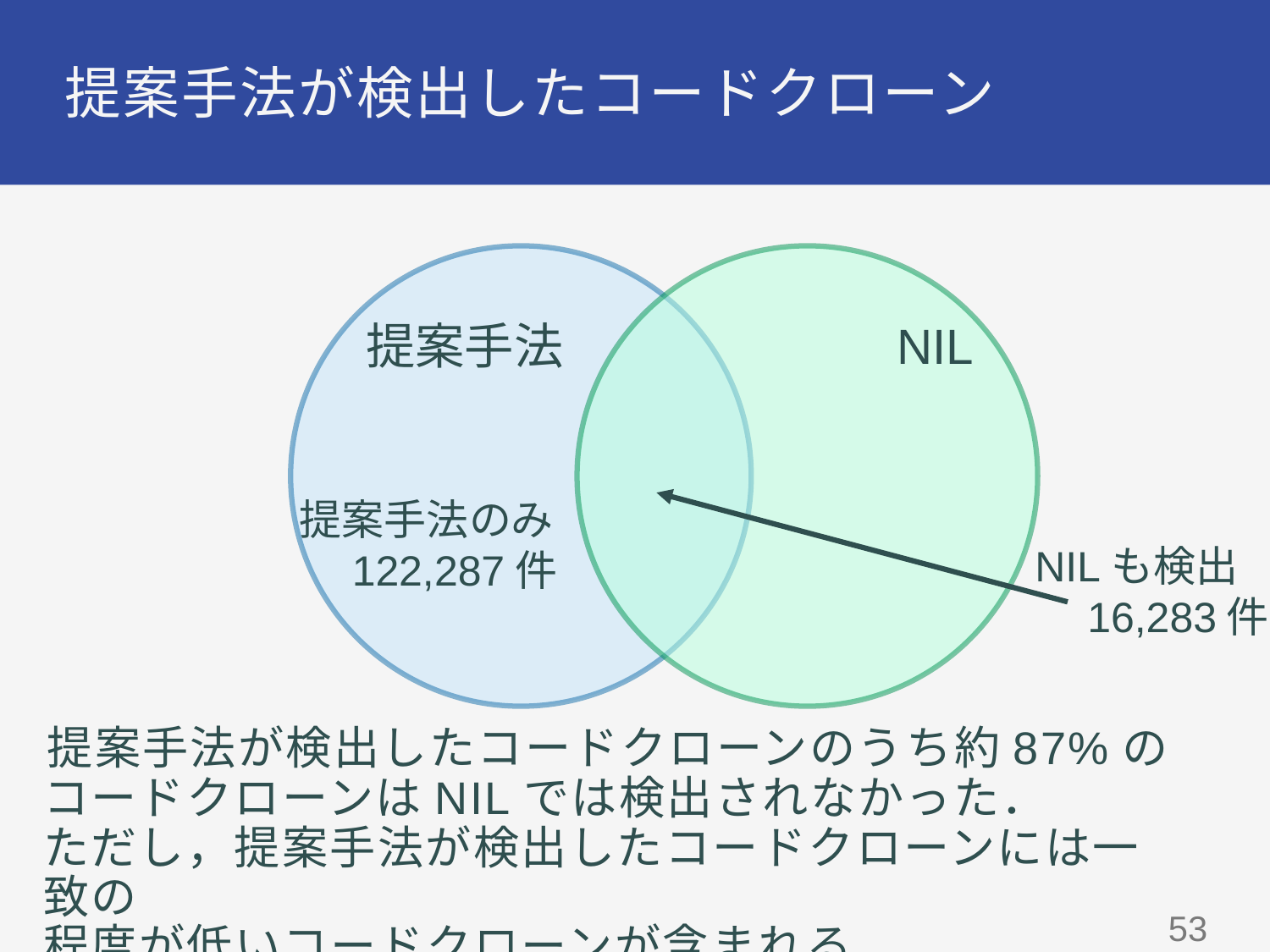

# 提案手法が検出したコードクローン

提案手法
NIL
| 種類 | 件数 |
| --- | --- |
| 提案手法も検出した コードクローン | 19,867 |
| 提案手法では検出されない コードクローン | 5,783 |
提案手法のみ
　122,287件
NILも検出
　16,283件
提案手法が検出したコードクローンのうち約87%の
コードクローンはNILでは検出されなかった．
ただし，提案手法が検出したコードクローンには一致の
程度が低いコードクローンが含まれる．
53